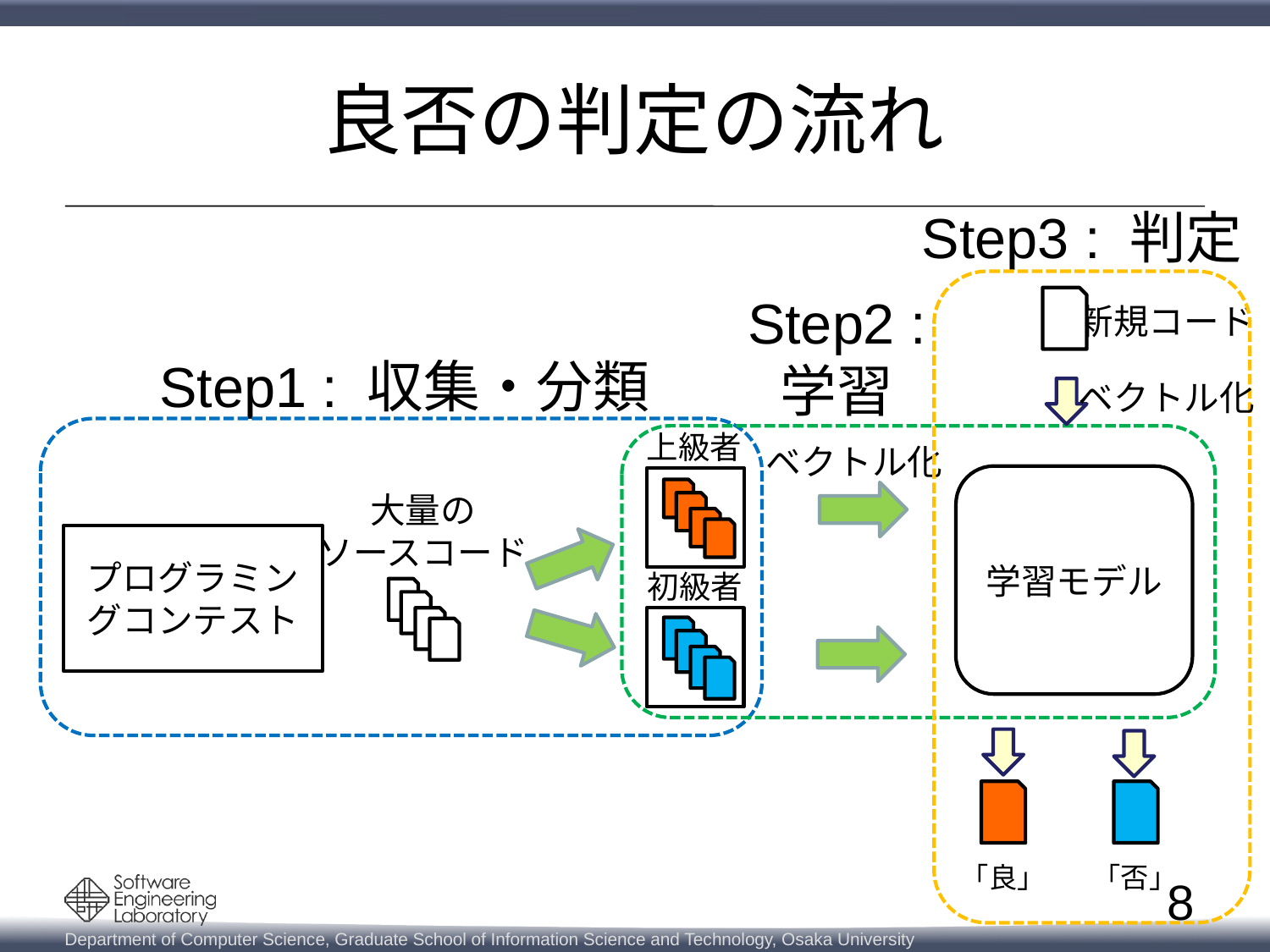

# 良否の判定の流れ
Step3 : 判定

新規コード

「良」
「否」
Step2 :
学習

ベクトル化

Step1 : 収集・分類

大量の
ソースコード

プログラミングコンテスト
ベクトル化
上級者

学習モデル

初級者

8